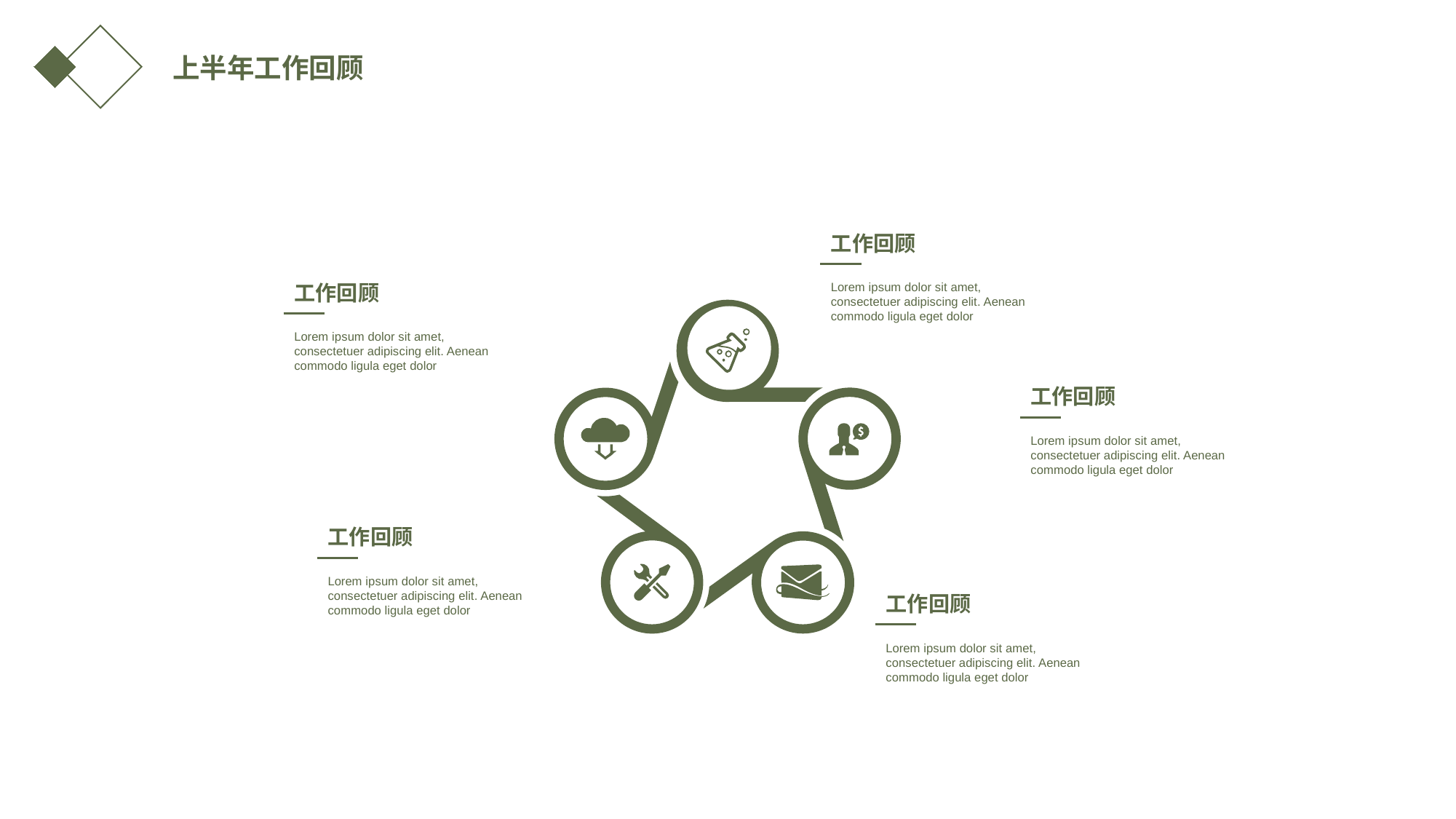

上半年工作回顾
工作回顾
工作回顾
Lorem ipsum dolor sit amet, consectetuer adipiscing elit. Aenean commodo ligula eget dolor

Lorem ipsum dolor sit amet, consectetuer adipiscing elit. Aenean commodo ligula eget dolor

工作回顾

Lorem ipsum dolor sit amet, consectetuer adipiscing elit. Aenean commodo ligula eget dolor

工作回顾

Lorem ipsum dolor sit amet, consectetuer adipiscing elit. Aenean commodo ligula eget dolor
工作回顾
Lorem ipsum dolor sit amet, consectetuer adipiscing elit. Aenean commodo ligula eget dolor